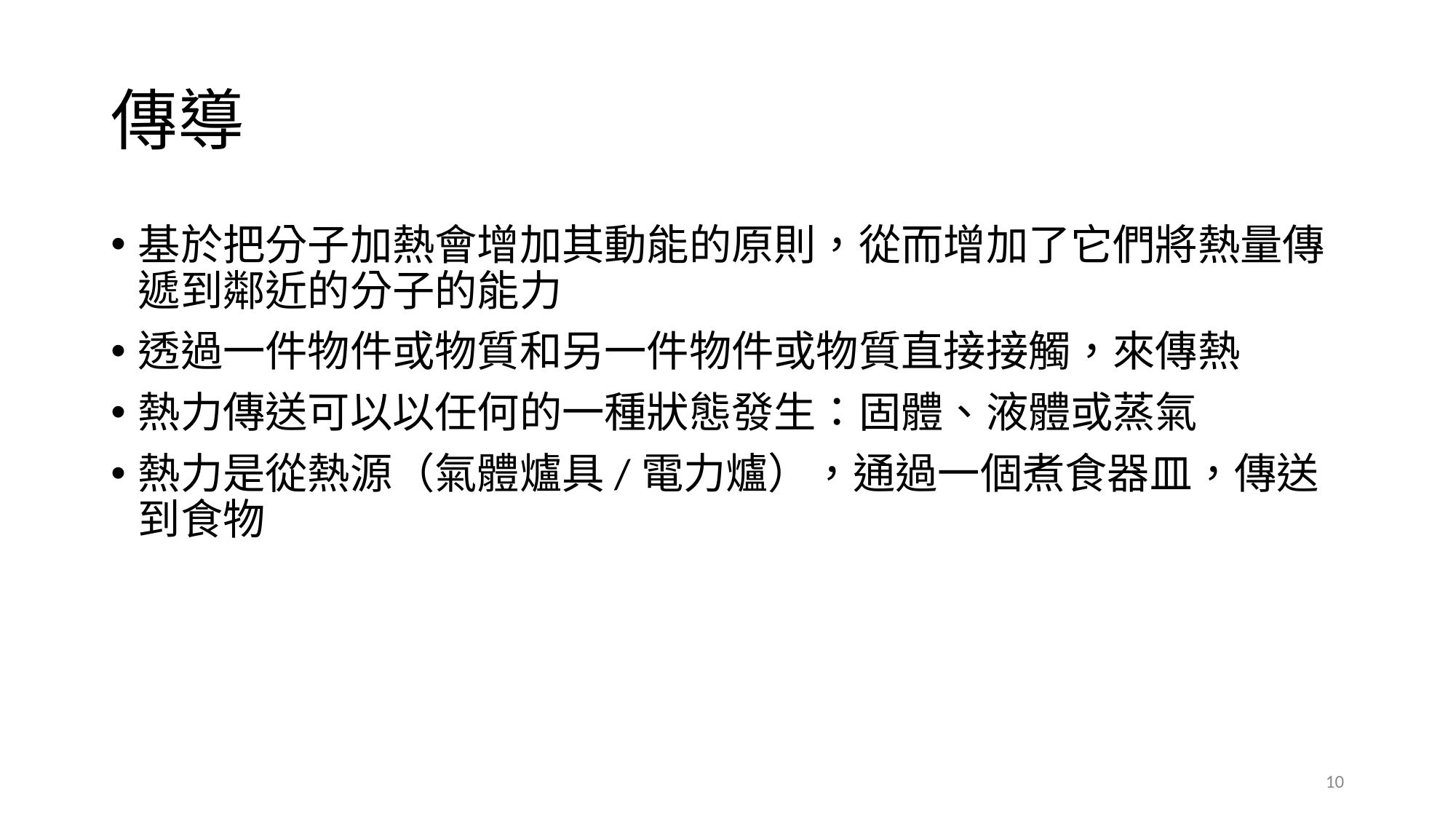

# 傳導
基於把分子加熱會增加其動能的原則，從而增加了它們將熱量傳遞到鄰近的分子的能力
透過一件物件或物質和另一件物件或物質直接接觸，來傳熱
熱力傳送可以以任何的一種狀態發生：固體、液體或蒸氣
熱力是從熱源（氣體爐具/電力爐），通過一個煮食器皿，傳送到食物

10